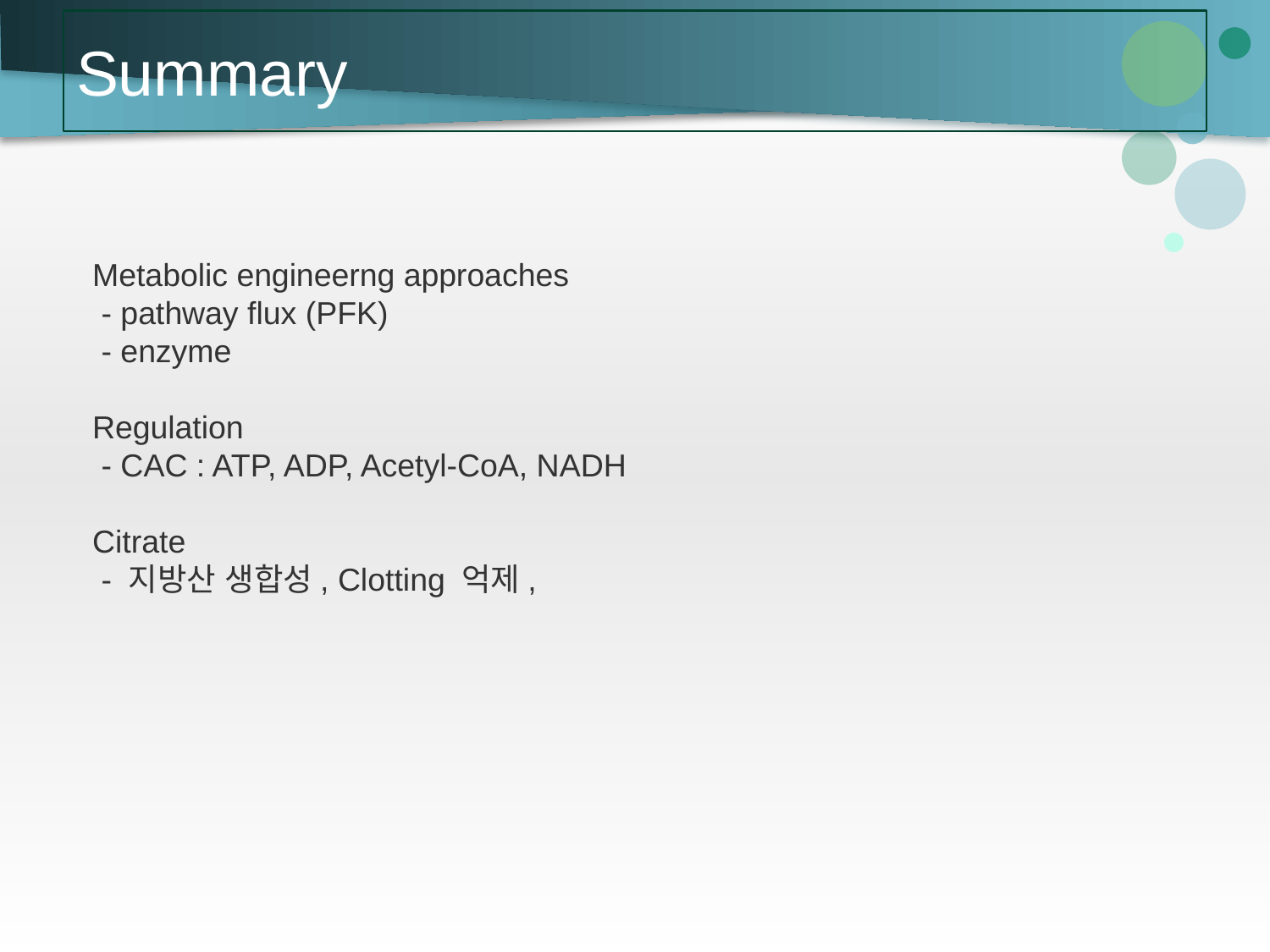

# Summary
Metabolic engineerng approaches
 - pathway flux (PFK)
 - enzyme

Regulation
 - CAC : ATP, ADP, Acetyl-CoA, NADH

Citrate
 - 지방산 생합성, Clotting 억제,